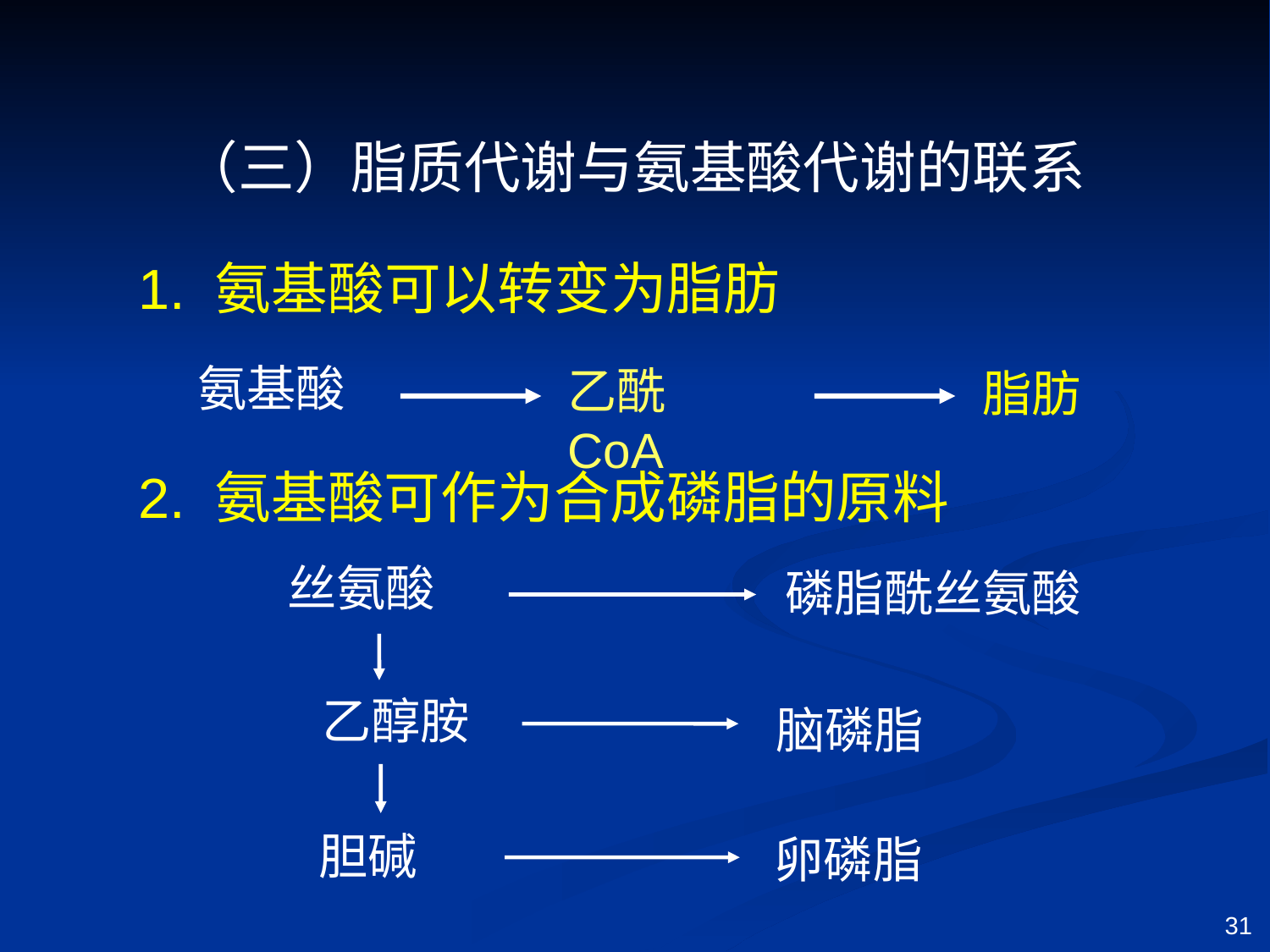

（三）脂质代谢与氨基酸代谢的联系
  1. 氨基酸可以转变为脂肪
氨基酸
乙酰CoA
脂肪

  2. 氨基酸可作为合成磷脂的原料
丝氨酸
 磷脂酰丝氨酸

乙醇胺
脑磷脂

胆碱
卵磷脂

31